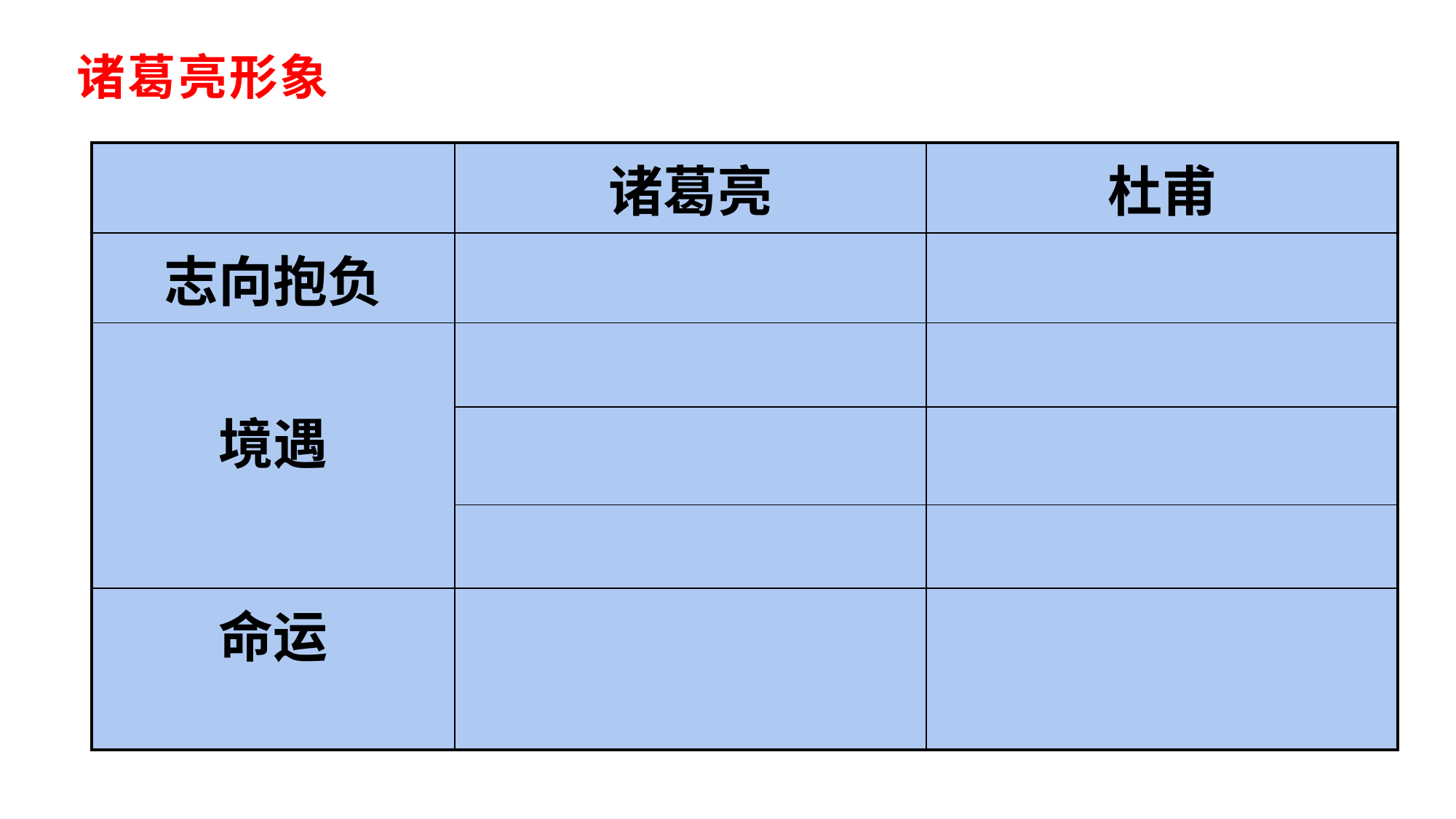

诸葛亮形象

|  | 诸葛亮 | 杜甫 |
| --- | --- | --- |
| 志向抱负 |  |  |
| 境遇 |  |  |
|  |  |  |
|  |  |  |
| 命运 |  |  |